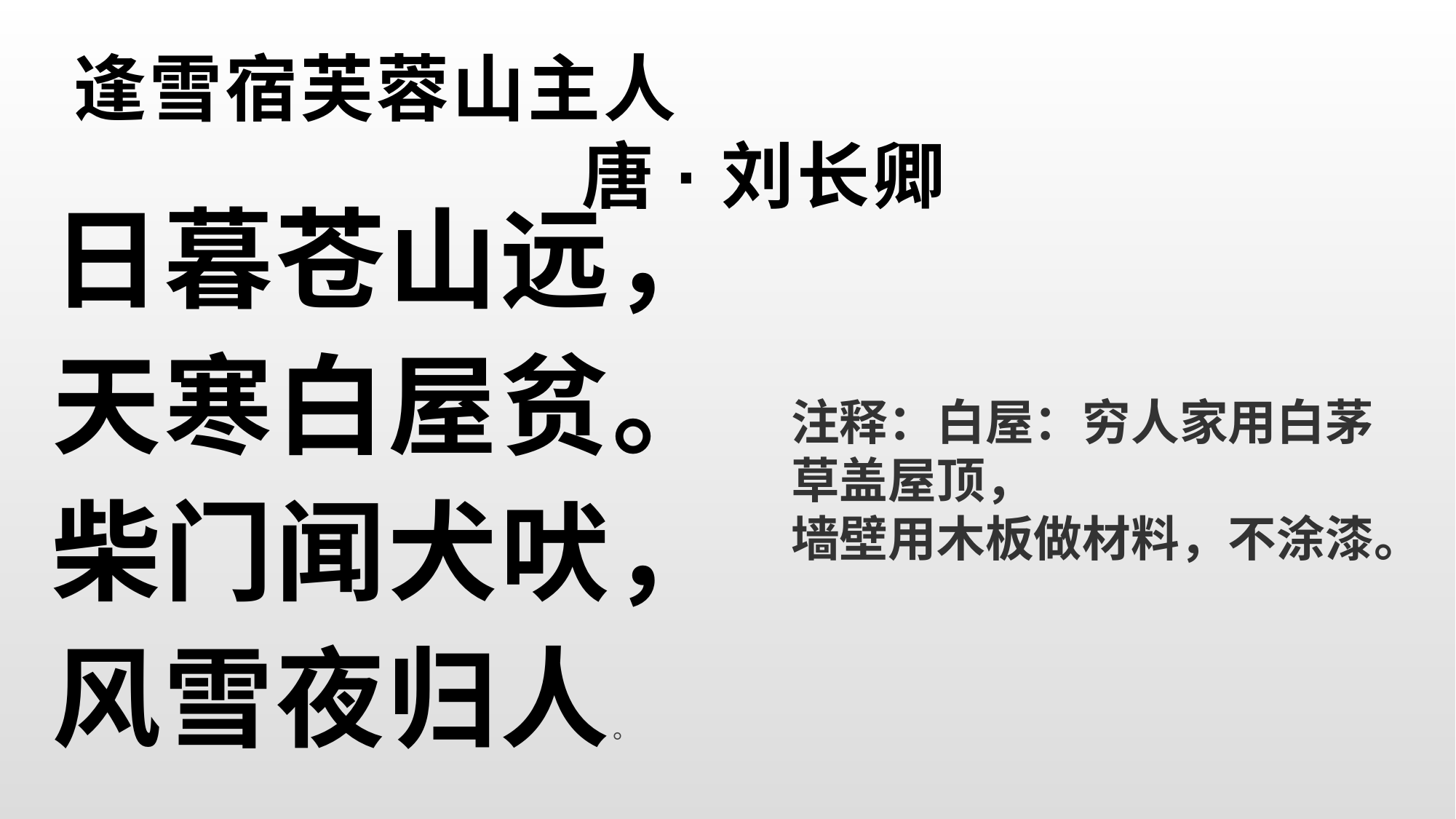

# 逢雪宿芙蓉山主人 唐·刘长卿
日暮苍山远，
天寒白屋贫。
柴门闻犬吠，
风雪夜归人。
注释：白屋：穷人家用白茅草盖屋顶，
墙壁用木板做材料，不涂漆。